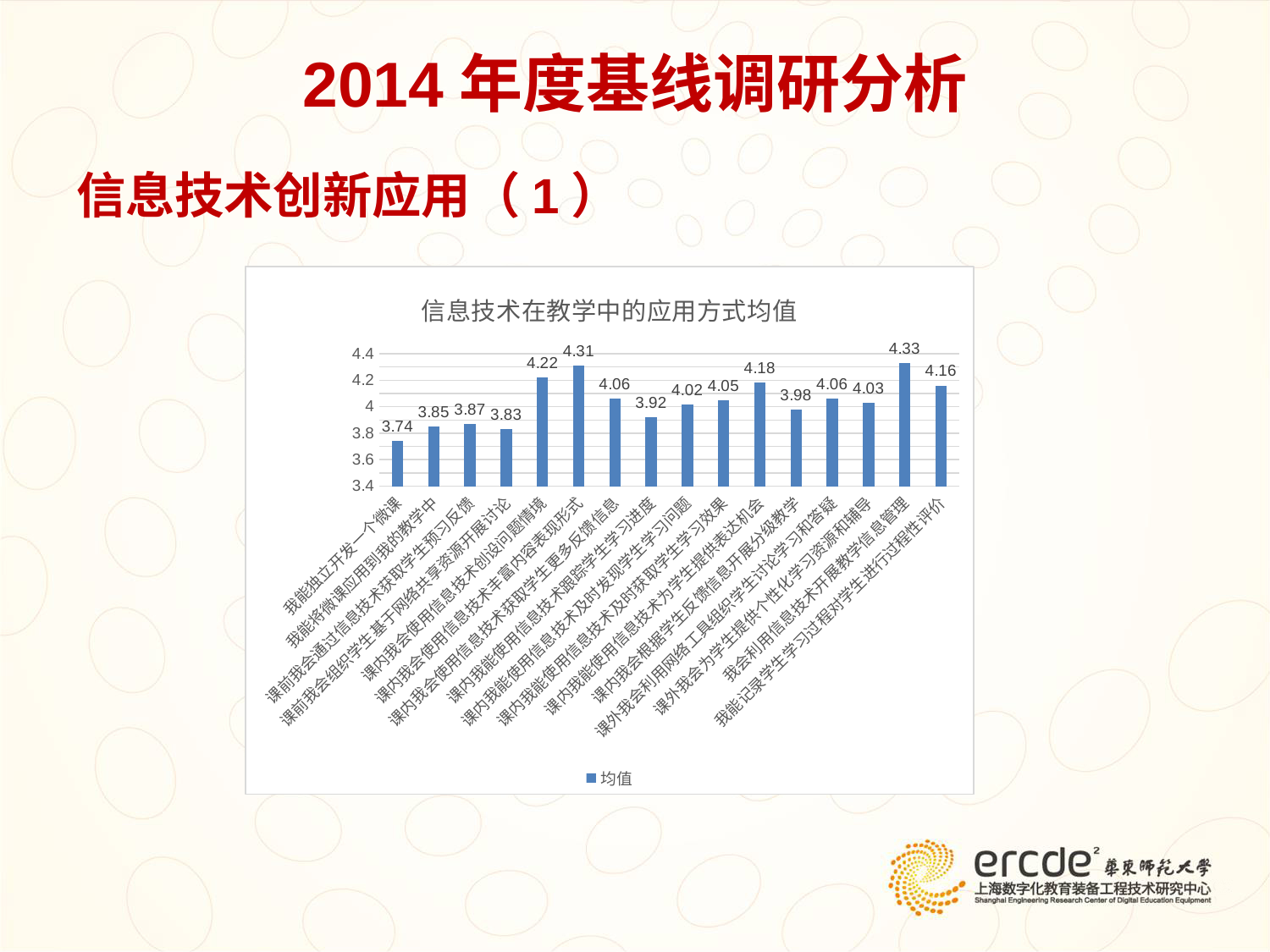

# 2014年度基线调研分析
信息技术创新应用（1）

### Chart: 信息技术在教学中的应用方式均值

| Category | 均值 |
|---|---|
| 我能独立开发一个微课 | 3.74 |
| 我能将微课应用到我的教学中 | 3.85 |
| 课前我会通过信息技术获取学生预习反馈 | 3.87 |
| 课前我会组织学生基于网络共享资源开展讨论 | 3.83 |
| 课内我会使用信息技术创设问题情境 | 4.22 |
| 课内我会使用信息技术丰富内容表现形式 | 4.31 |
| 课内我会使用信息技术获取学生更多反馈信息 | 4.06 |
| 课内我能使用信息技术跟踪学生学习进度 | 3.92 |
| 课内我能使用信息技术及时发现学生学习问题 | 4.02 |
| 课内我能使用信息技术及时获取学生学习效果 | 4.05 |
| 课内我能使用信息技术为学生提供表达机会 | 4.18 |
| 课内我会根据学生反馈信息开展分级教学 | 3.98 |
| 课外我会利用网络工具组织学生讨论学习和答疑 | 4.06 |
| 课外我会为学生提供个性化学习资源和辅导 | 4.03 |
| 我会利用信息技术开展教学信息管理 | 4.33 |
| 我能记录学生学习过程对学生进行过程性评价 | 4.16 |